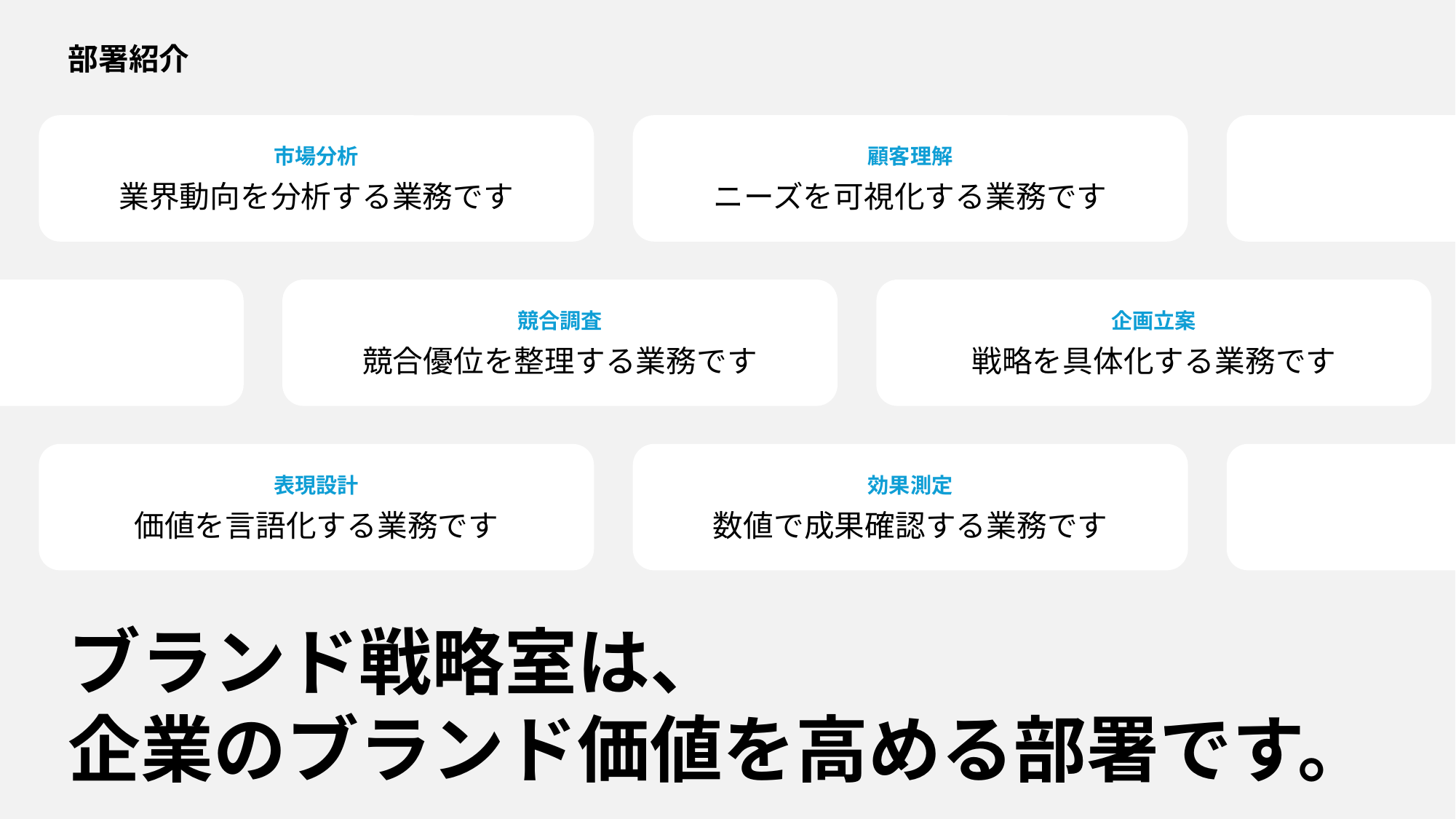

部署紹介
市場分析
業界動向を分析する業務です
顧客理解
ニーズを可視化する業務です

競合調査
競合優位を整理する業務です
企画立案
戦略を具体化する業務です
表現設計
価値を言語化する業務です
効果測定
数値で成果確認する業務です

ブランド戦略室は、
企業のブランド価値を高める部署です。